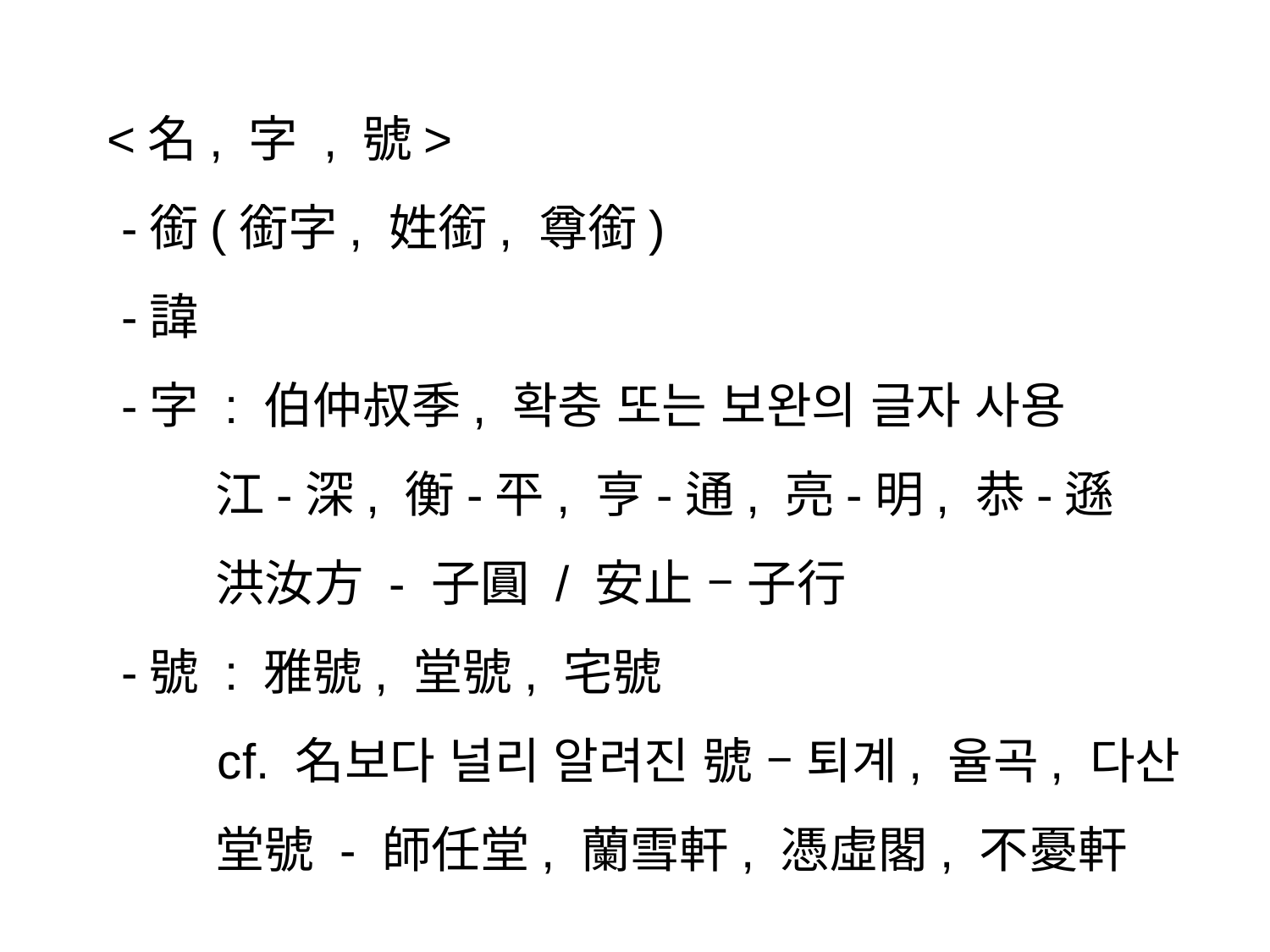

<名, 字 , 號>
 -銜(銜字, 姓銜, 尊銜)
 -諱
 -字 : 伯仲叔季, 확충 또는 보완의 글자 사용
       江-深, 衡-平, 亨-通, 亮-明, 恭-遜
       洪汝方 - 子圓 / 安止 – 子行
 -號 : 雅號, 堂號, 宅號
        cf. 名보다 널리 알려진 號 – 퇴계, 율곡, 다산
       堂號 - 師任堂, 蘭雪軒, 憑虛閣, 不憂軒